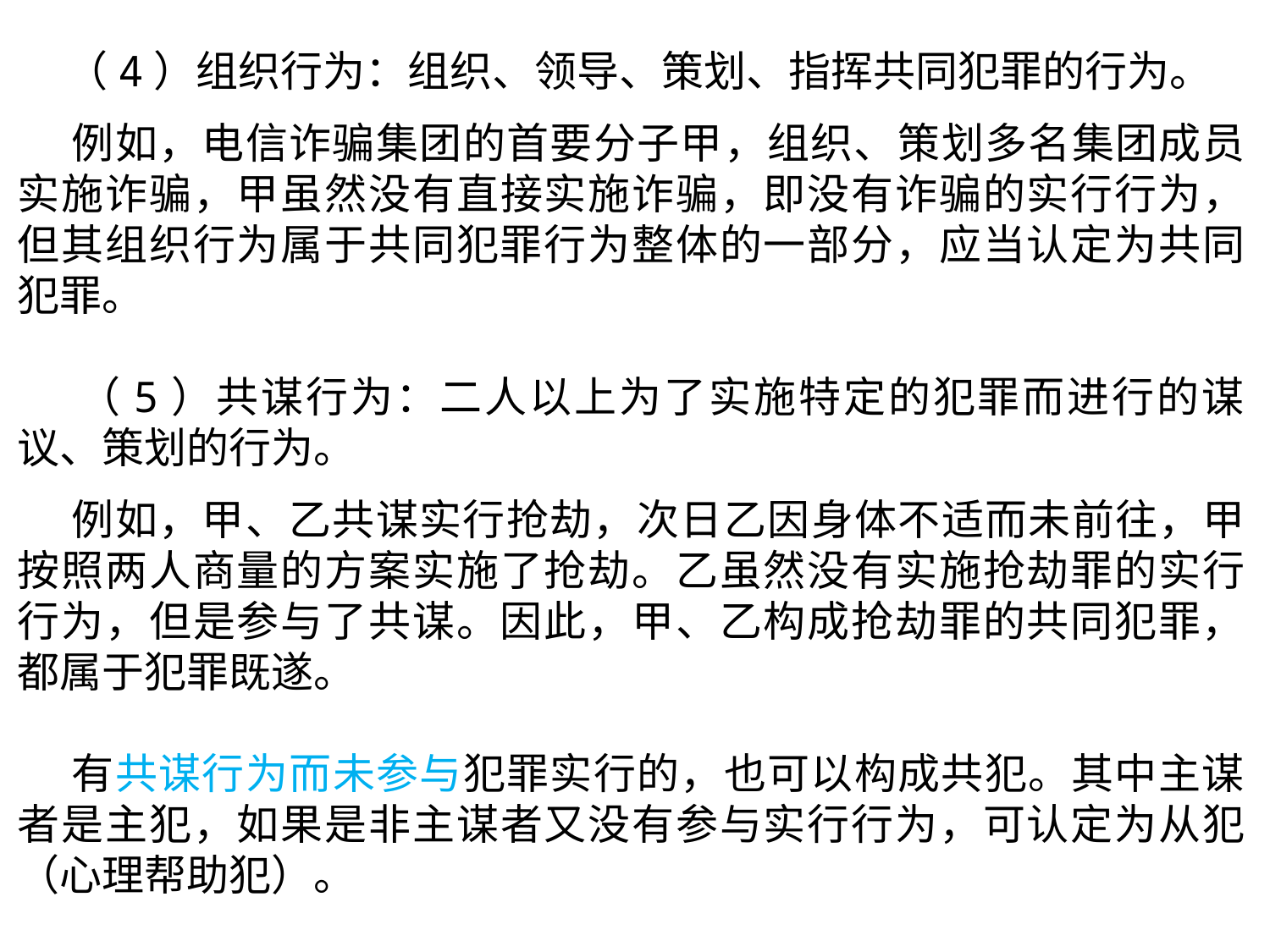

（4）组织行为：组织、领导、策划、指挥共同犯罪的行为。

    例如，电信诈骗集团的首要分子甲，组织、策划多名集团成员实施诈骗，甲虽然没有直接实施诈骗，即没有诈骗的实行行为，但其组织行为属于共同犯罪行为整体的一部分，应当认定为共同犯罪。

    （5）共谋行为：二人以上为了实施特定的犯罪而进行的谋议、策划的行为。

    例如，甲、乙共谋实行抢劫，次日乙因身体不适而未前往，甲按照两人商量的方案实施了抢劫。乙虽然没有实施抢劫罪的实行行为，但是参与了共谋。因此，甲、乙构成抢劫罪的共同犯罪，都属于犯罪既遂。

    有共谋行为而未参与犯罪实行的，也可以构成共犯。其中主谋者是主犯，如果是非主谋者又没有参与实行行为，可认定为从犯（心理帮助犯）。